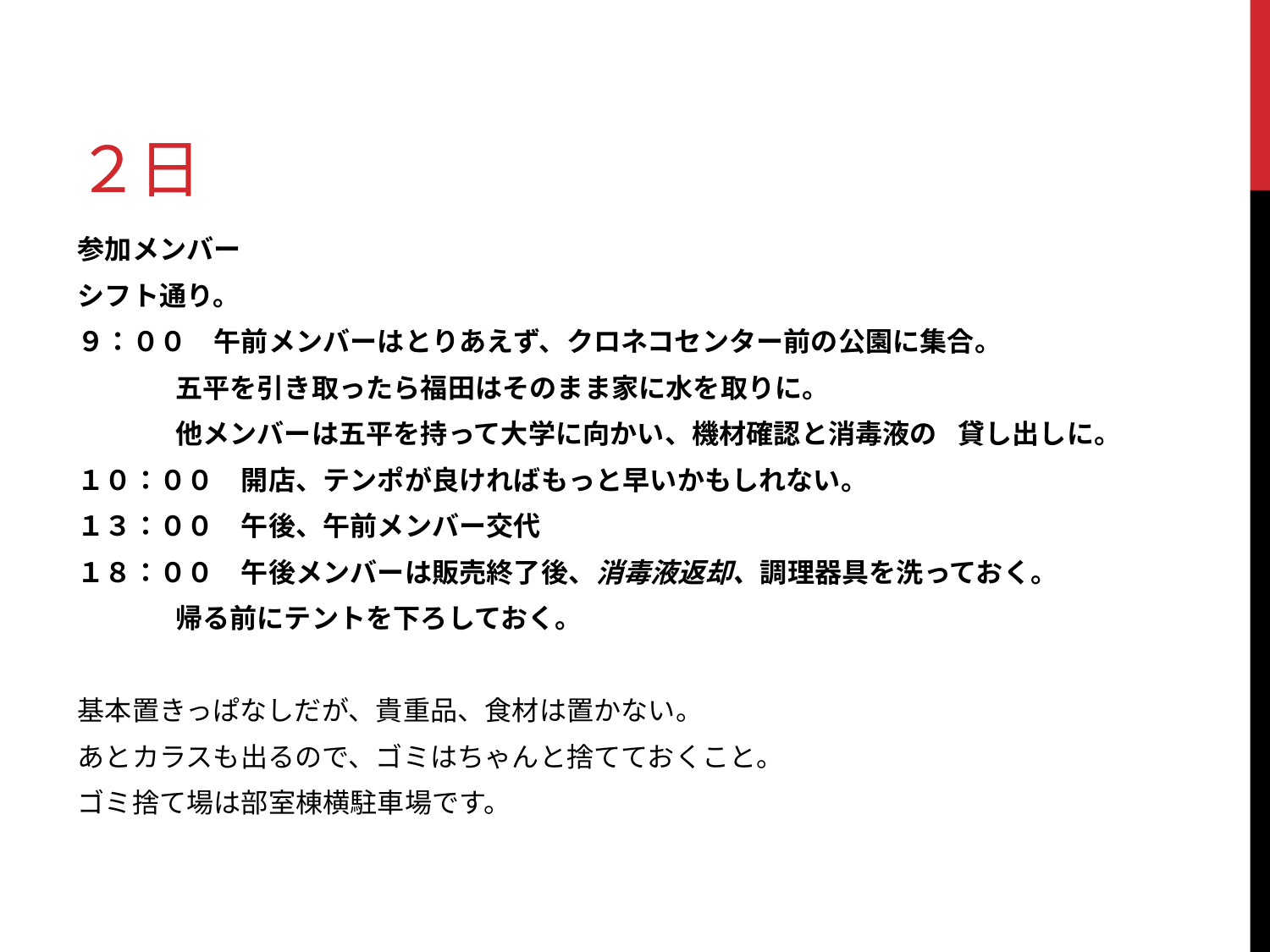

# ２日
参加メンバー
シフト通り。
９：００　午前メンバーはとりあえず、クロネコセンター前の公園に集合。
	五平を引き取ったら福田はそのまま家に水を取りに。
	他メンバーは五平を持って大学に向かい、機材確認と消毒液の	貸し出しに。
１０：００　開店、テンポが良ければもっと早いかもしれない。
１３：００　午後、午前メンバー交代
１８：００　午後メンバーは販売終了後、消毒液返却、調理器具を洗っておく。
	帰る前にテントを下ろしておく。

基本置きっぱなしだが、貴重品、食材は置かない。
あとカラスも出るので、ゴミはちゃんと捨てておくこと。
ゴミ捨て場は部室棟横駐車場です。